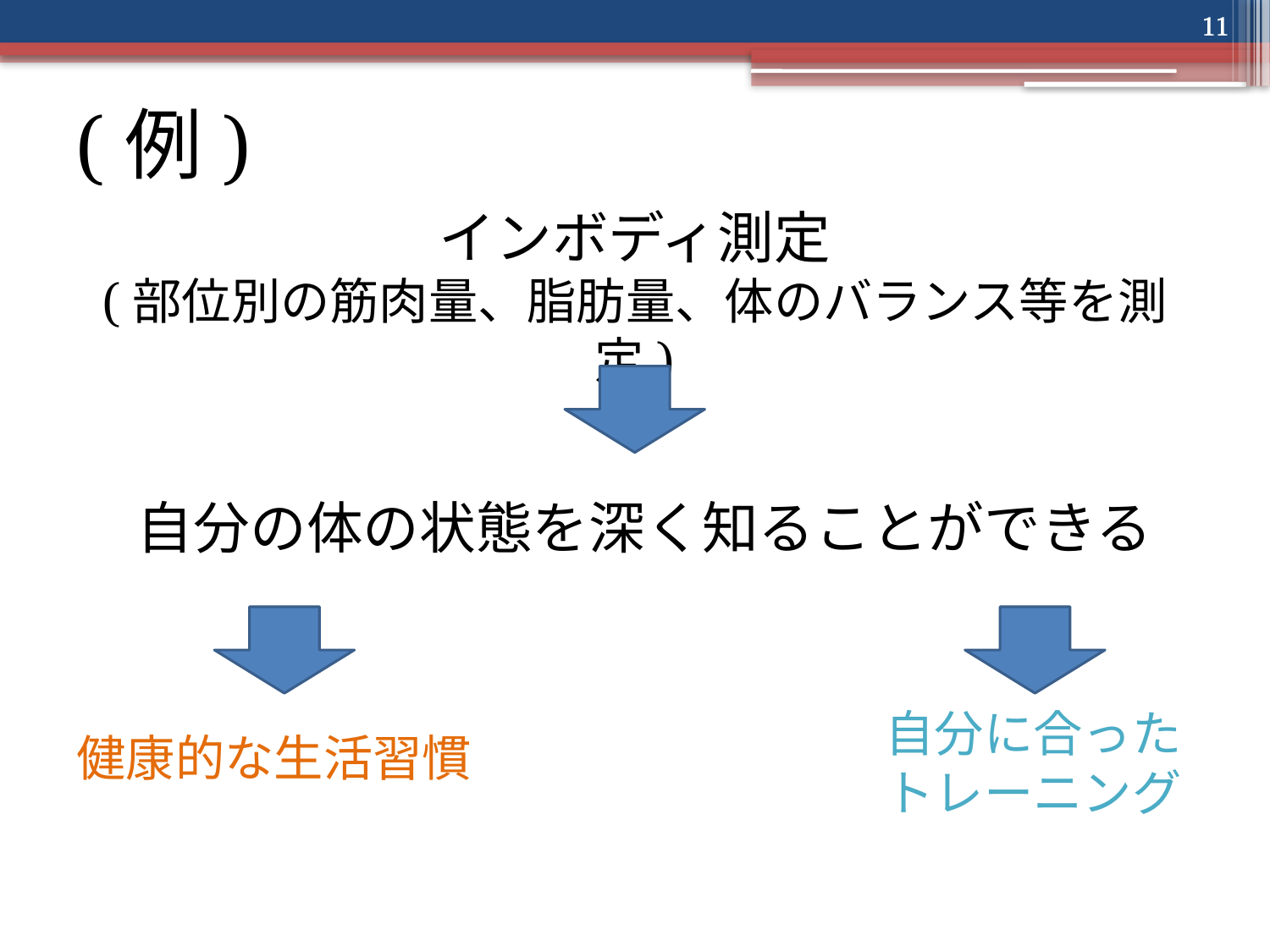

11
(例)
インボディ測定
(部位別の筋肉量、脂肪量、体のバランス等を測定)

自分の体の状態を深く知ることができる

自分に合った
トレーニング
健康的な生活習慣